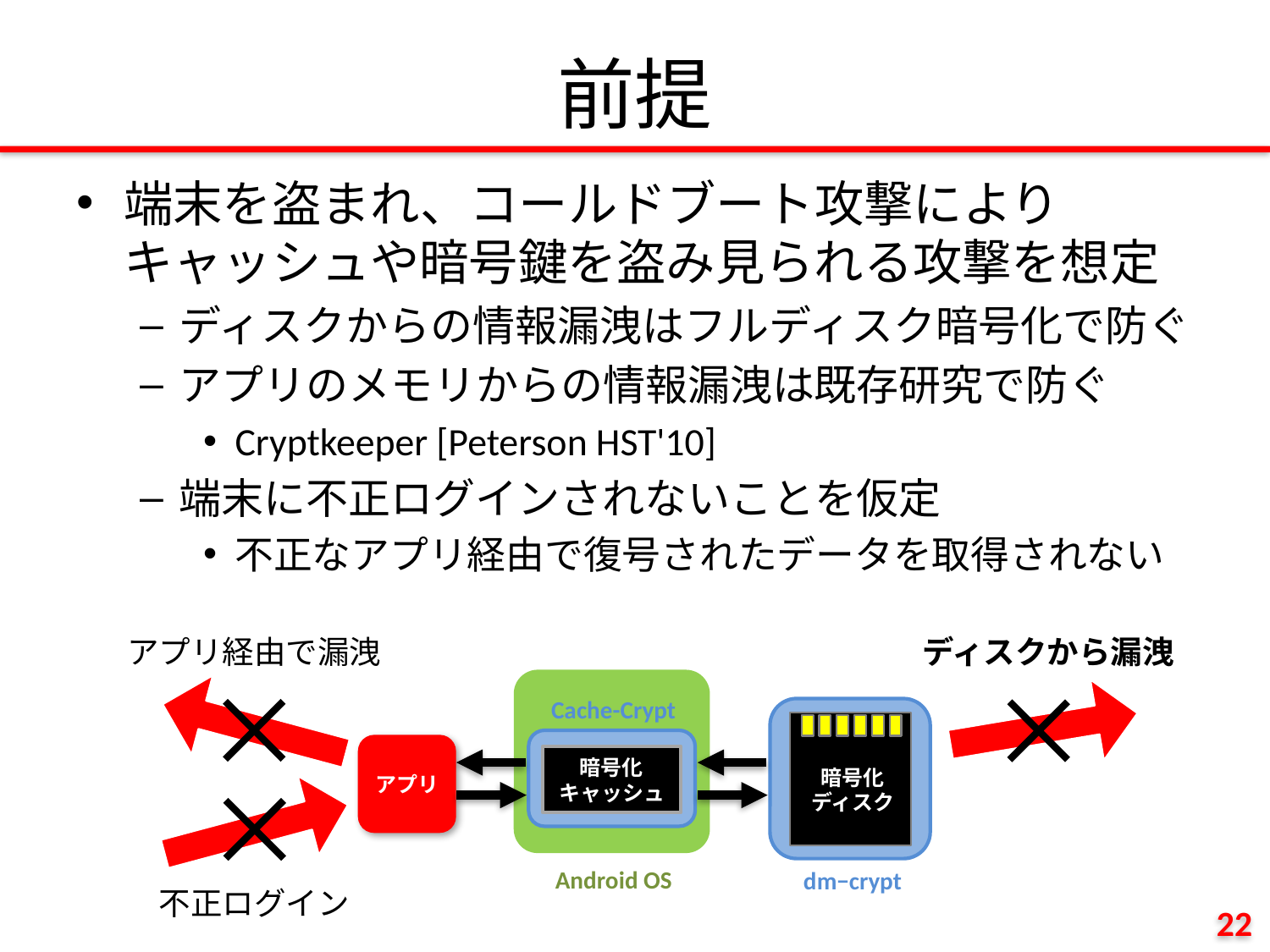

# 前提
端末を盗まれ、コールドブート攻撃によりキャッシュや暗号鍵を盗み見られる攻撃を想定
ディスクからの情報漏洩はフルディスク暗号化で防ぐ
アプリのメモリからの情報漏洩は既存研究で防ぐ
Cryptkeeper [Peterson HST'10]
端末に不正ログインされないことを仮定
不正なアプリ経由で復号されたデータを取得されない
アプリ経由で漏洩
ディスクから漏洩

Cache-Crypt

暗号化
キャッシュ
Android OS

暗号化
ディスク
dm−crypt
アプリ

不正ログイン